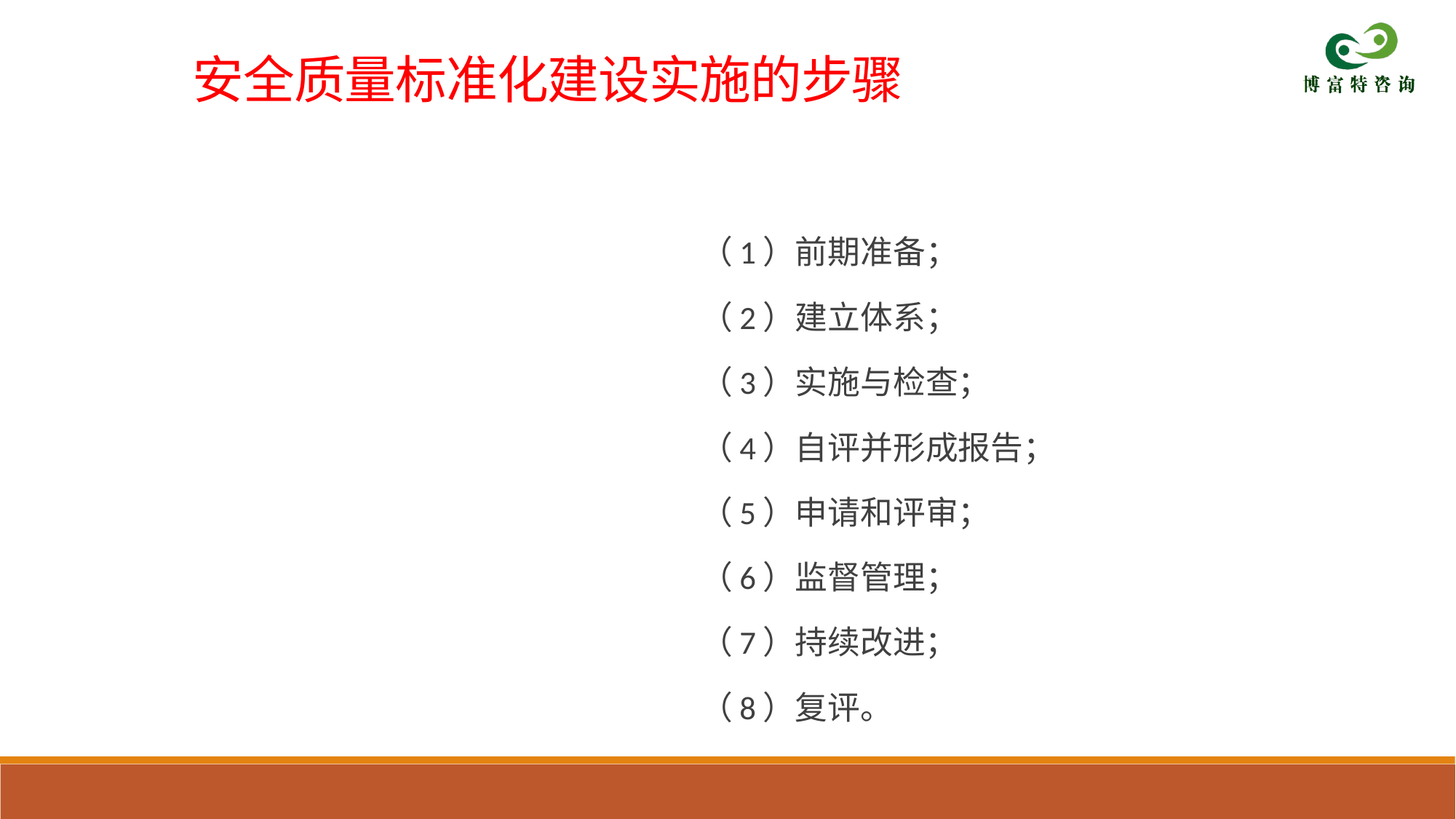

安全质量标准化建设实施的步骤
（1）前期准备；
（2）建立体系；
（3）实施与检查；
（4）自评并形成报告；
（5）申请和评审；
（6）监督管理；
（7）持续改进；
（8）复评。